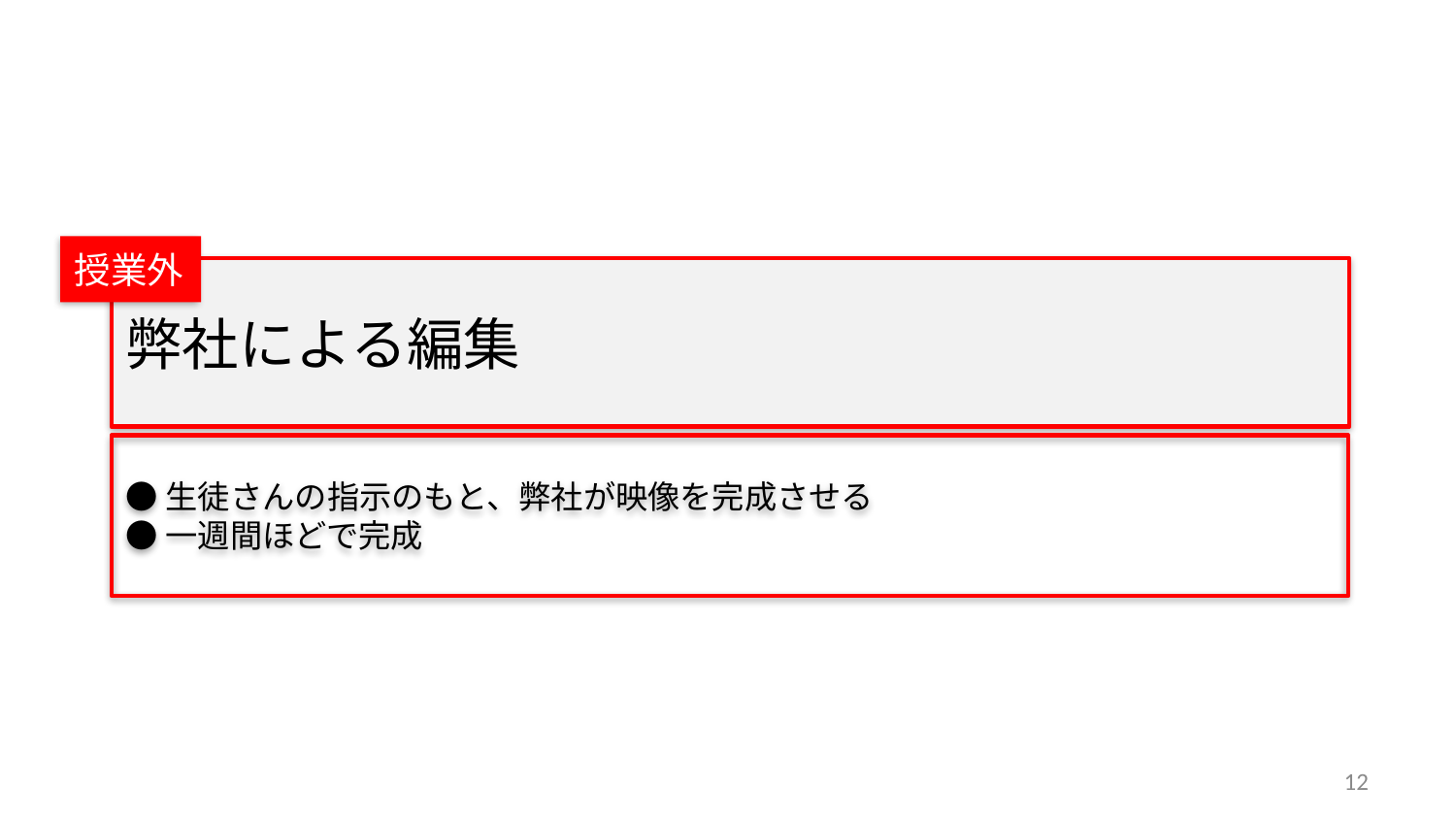

授業外
弊社による編集
●生徒さんの指示のもと、弊社が映像を完成させる
●一週間ほどで完成
12